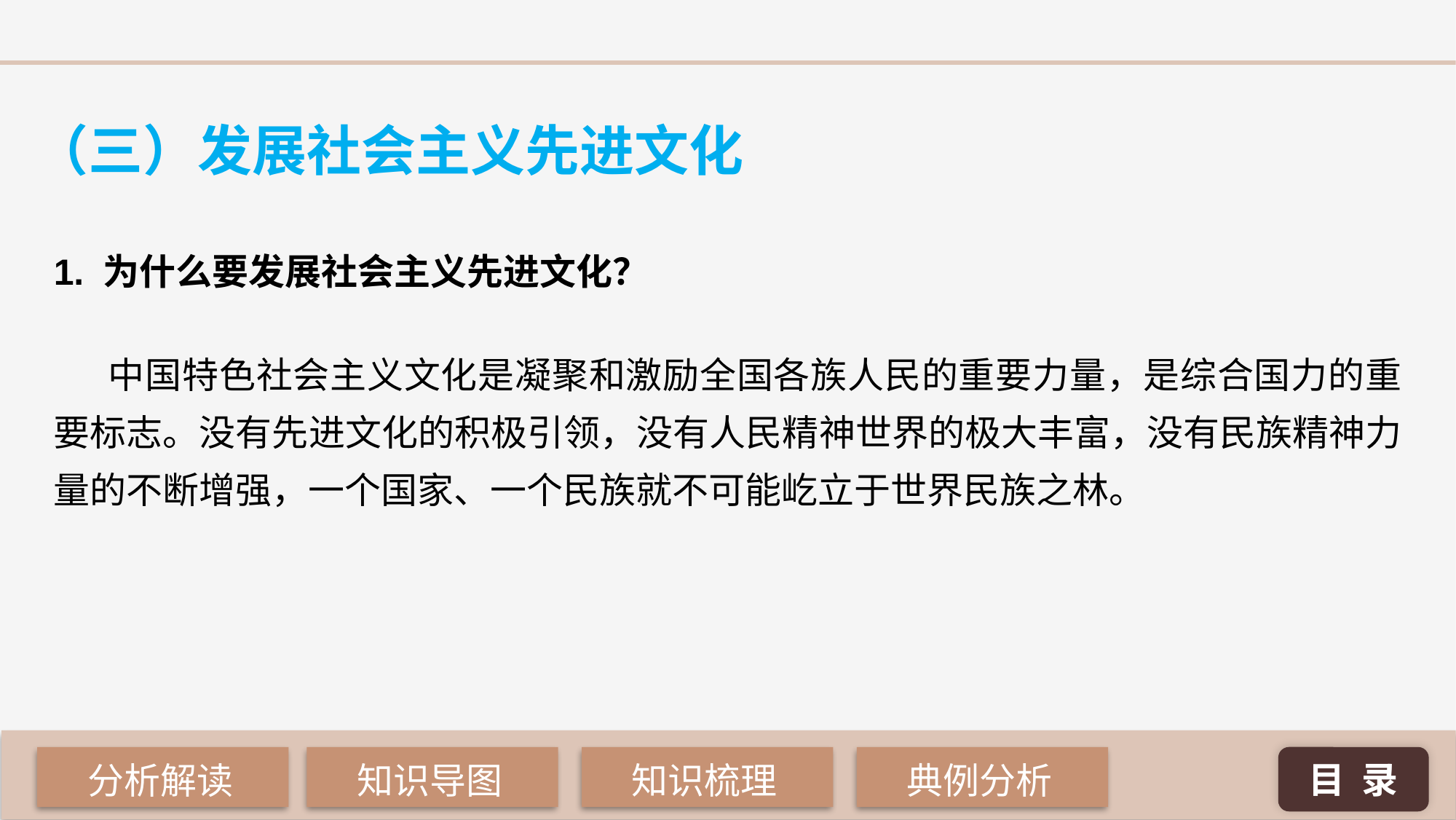

（三）发展社会主义先进文化
1. 为什么要发展社会主义先进文化？
中国特色社会主义文化是凝聚和激励全国各族人民的重要力量，是综合国力的重要标志。没有先进文化的积极引领，没有人民精神世界的极大丰富，没有民族精神力量的不断增强，一个国家、一个民族就不可能屹立于世界民族之林。